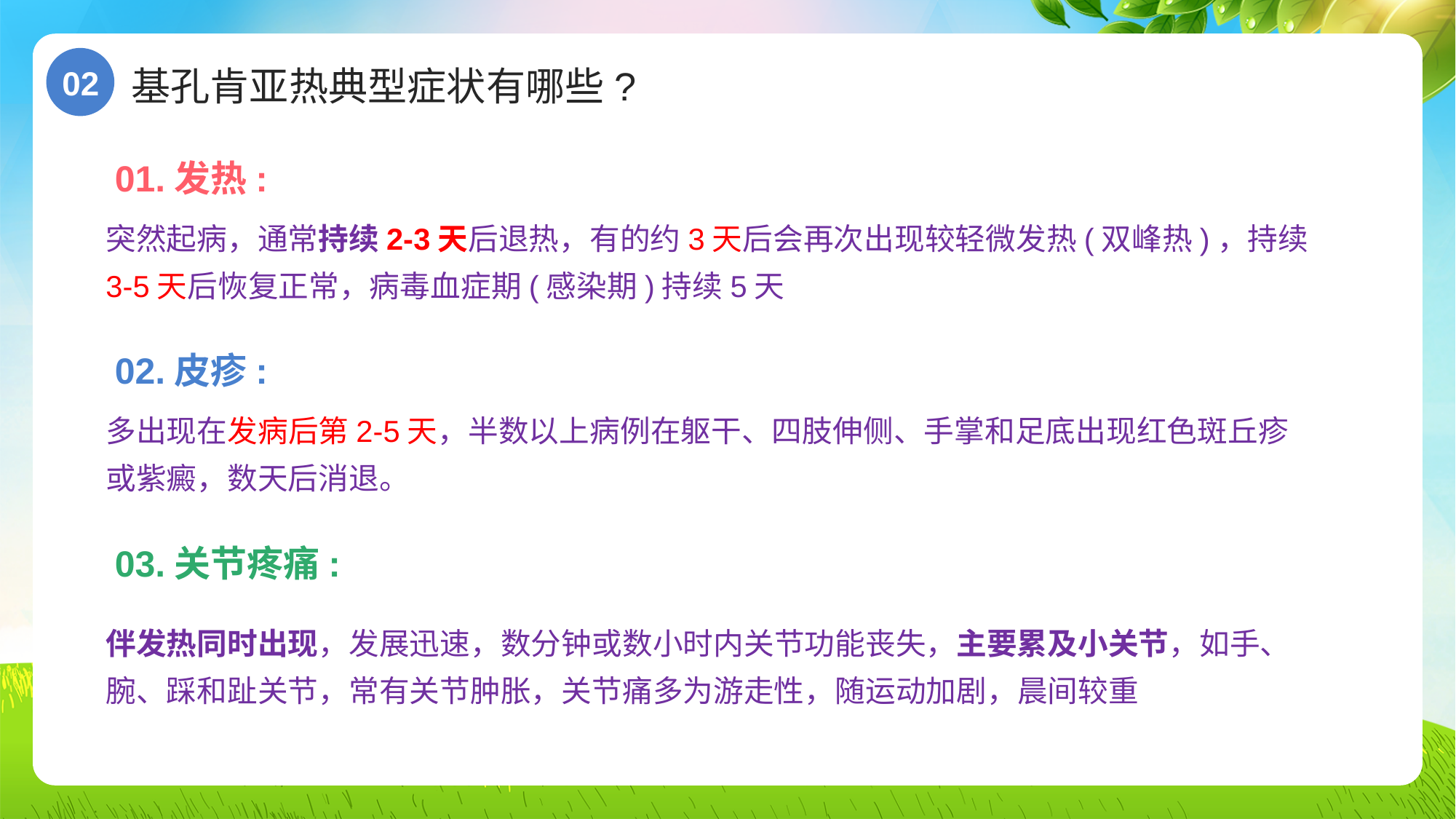

基孔肯亚热典型症状有哪些?
02
01.发热:
突然起病，通常持续2-3天后退热，有的约3天后会再次出现较轻微发热(双峰热)，持续3-5天后恢复正常，病毒血症期(感染期)持续5天
02.皮疹:
多出现在发病后第2-5天，半数以上病例在躯干、四肢伸侧、手掌和足底出现红色斑丘疹或紫癜，数天后消退。
03.关节疼痛:
伴发热同时出现，发展迅速，数分钟或数小时内关节功能丧失，主要累及小关节，如手、腕、踩和趾关节，常有关节肿胀，关节痛多为游走性，随运动加剧，晨间较重